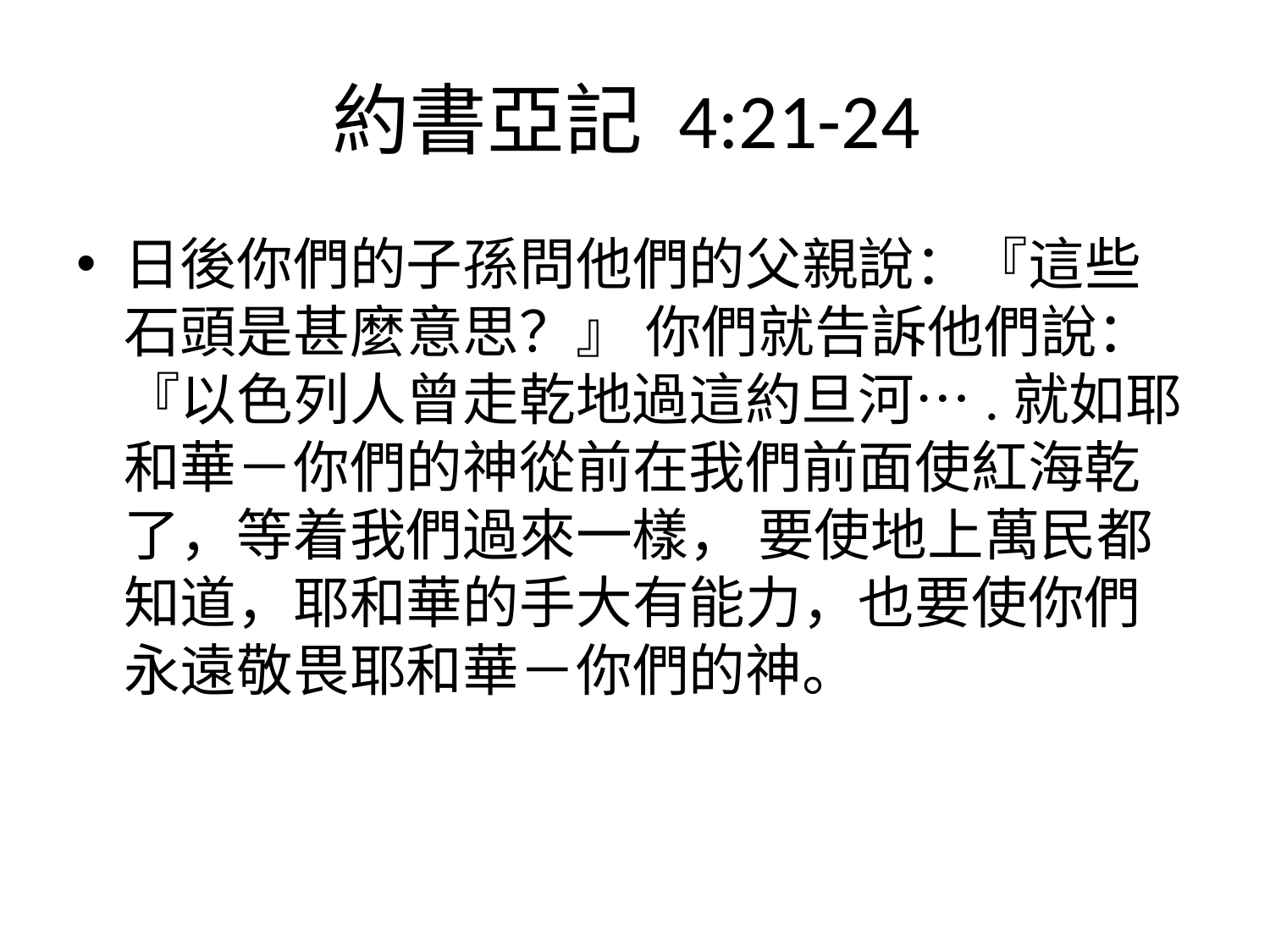

# 約書亞記‬ ‭4:21-24‬ ‭
日後你們的子孫問他們的父親說：『這些石頭是甚麼意思？』 你們就告訴他們說：『以色列人曾走乾地過這約旦河….就如耶和華－你們的神從前在我們前面使紅海乾了，等着我們過來一樣， 要使地上萬民都知道，耶和華的手大有能力，也要使你們永遠敬畏耶和華－你們的神。